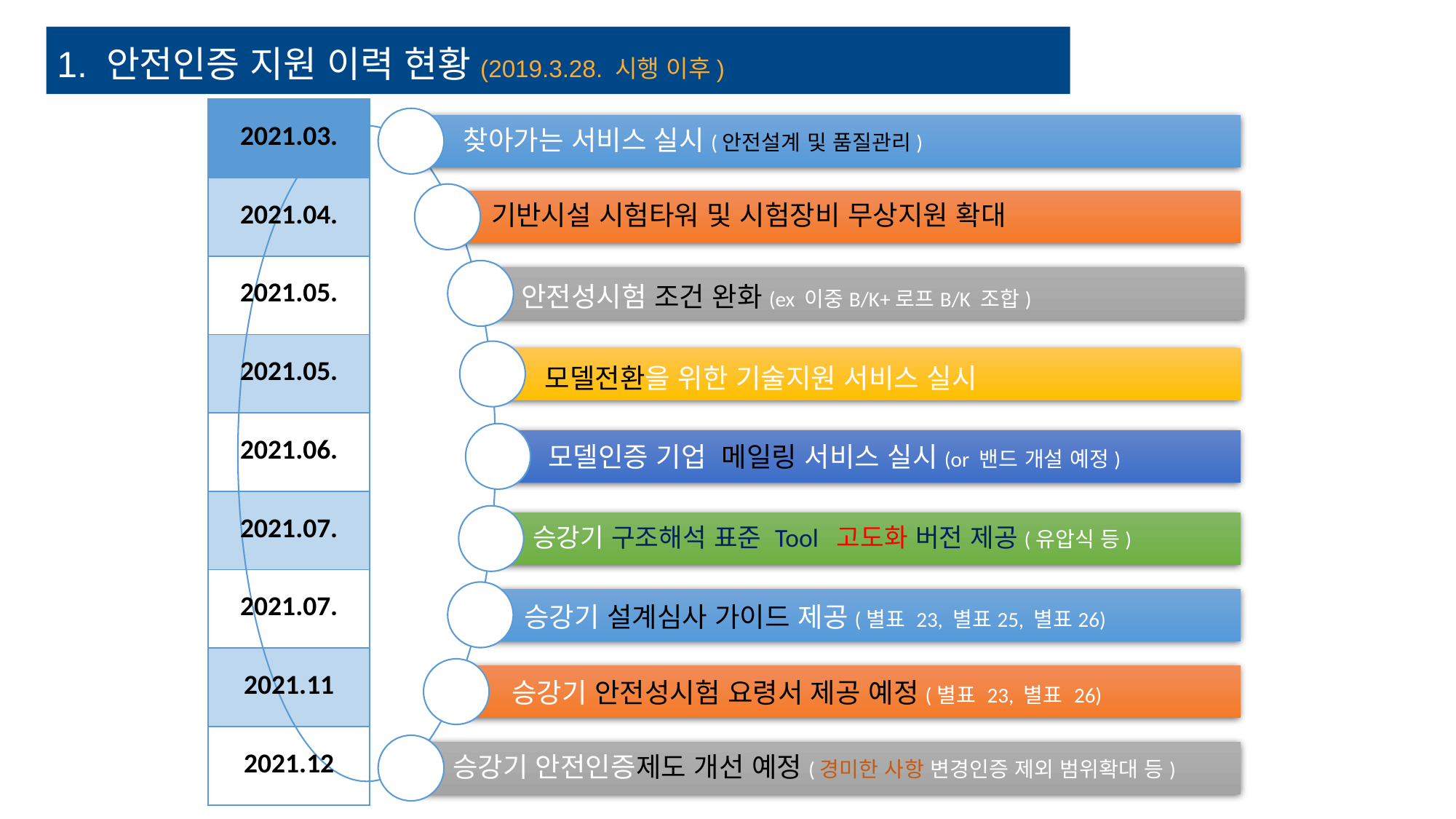

1. 안전인증 지원 이력 현황(2019.3.28. 시행 이후)

| 2021.03. |
| --- |
| 2021.04. |
| 2021.05. |
| 2021.05. |
| 2021.06. |
| 2021.07. |
| 2021.07. |
| 2021.11 |
| 2021.12 |

찾아가는 서비스 실시(안전설계 및 품질관리)

기반시설 시험타워 및 시험장비 무상지원 확대

안전성시험 조건 완화(ex 이중B/K+로프B/K 조합)

모델전환을 위한 기술지원 서비스 실시

모델인증 기업  메일링 서비스 실시(or 밴드 개설 예정)

승강기 구조해석 표준 Tool  고도화 버전 제공(유압식 등)

승강기 설계심사 가이드 제공(별표 23, 별표25, 별표26)

승강기 안전성시험 요령서 제공 예정(별표 23, 별표 26)

승강기 안전인증제도 개선 예정(경미한 사항 변경인증 제외 범위확대 등)